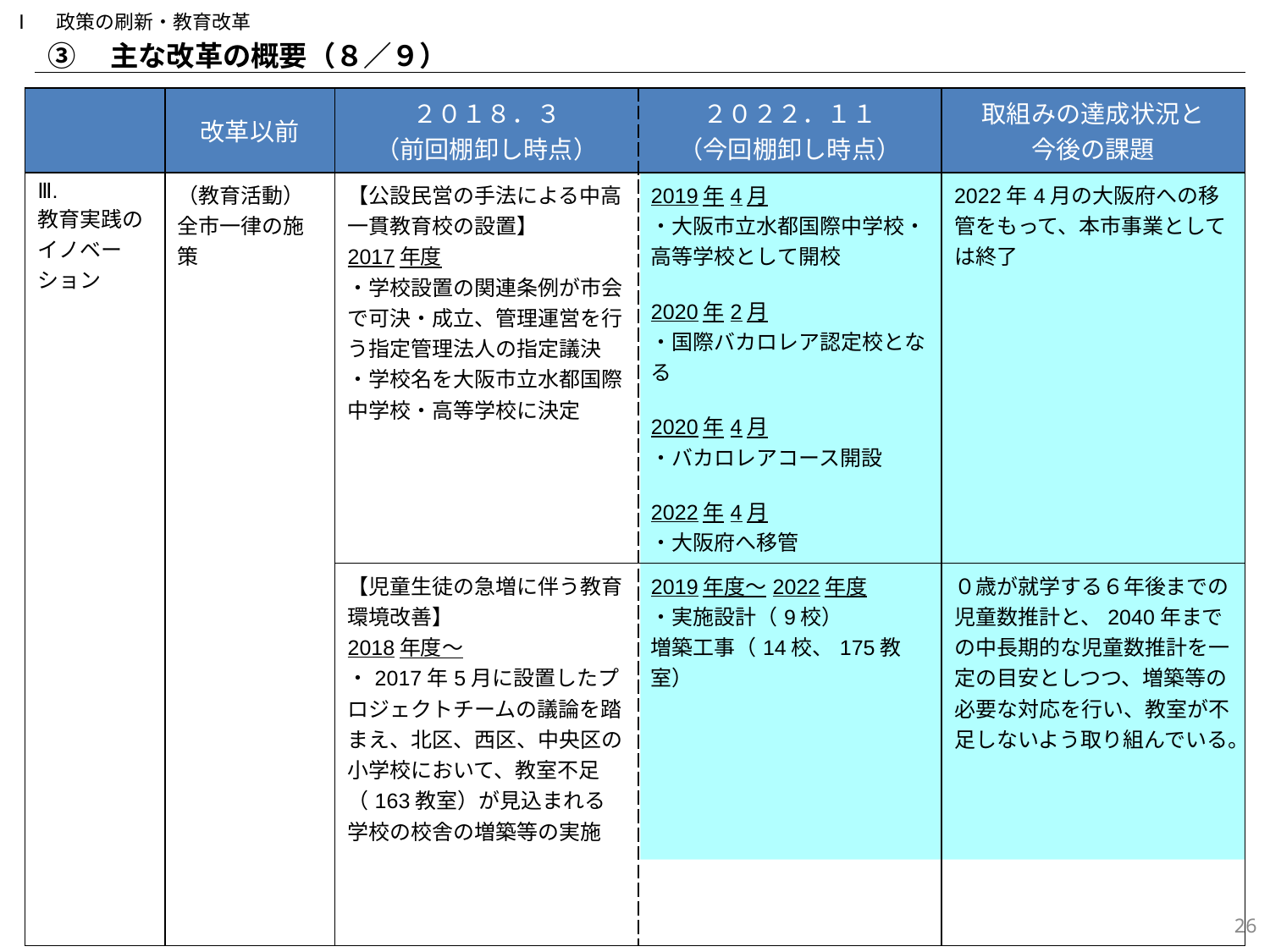

Ⅰ　政策の刷新・教育改革
③　主な改革の概要（８／９）
|  | 改革以前 | ２０１８．３ （前回棚卸し時点） | ２０２２．１１ （今回棚卸し時点） | 取組みの達成状況と 今後の課題 |
| --- | --- | --- | --- | --- |
| Ⅲ. 教育実践のイノベーション | （教育活動） 全市一律の施策 | 【公設民営の手法による中高一貫教育校の設置】 2017年度 ・学校設置の関連条例が市会で可決・成立、管理運営を行う指定管理法人の指定議決 ・学校名を大阪市立水都国際中学校・高等学校に決定 | 2019年4月 ・大阪市立水都国際中学校・高等学校として開校 2020年2月 ・国際バカロレア認定校となる 2020年4月 ・バカロレアコース開設 2022年4月 ・大阪府へ移管 | 2022年4月の大阪府への移管をもって、本市事業としては終了 |
|  |  | 【児童生徒の急増に伴う教育環境改善】 2018年度～ ・2017年5月に設置したプロジェクトチームの議論を踏まえ、北区、西区、中央区の小学校において、教室不足（163教室）が見込まれる学校の校舎の増築等の実施 | 2019年度～2022年度 ・実施設計（9校） 増築工事（14校、175教室） | ０歳が就学する６年後までの児童数推計と、2040年までの中長期的な児童数推計を一定の目安としつつ、増築等の必要な対応を行い、教室が不足しないよう取り組んでいる。 |

26